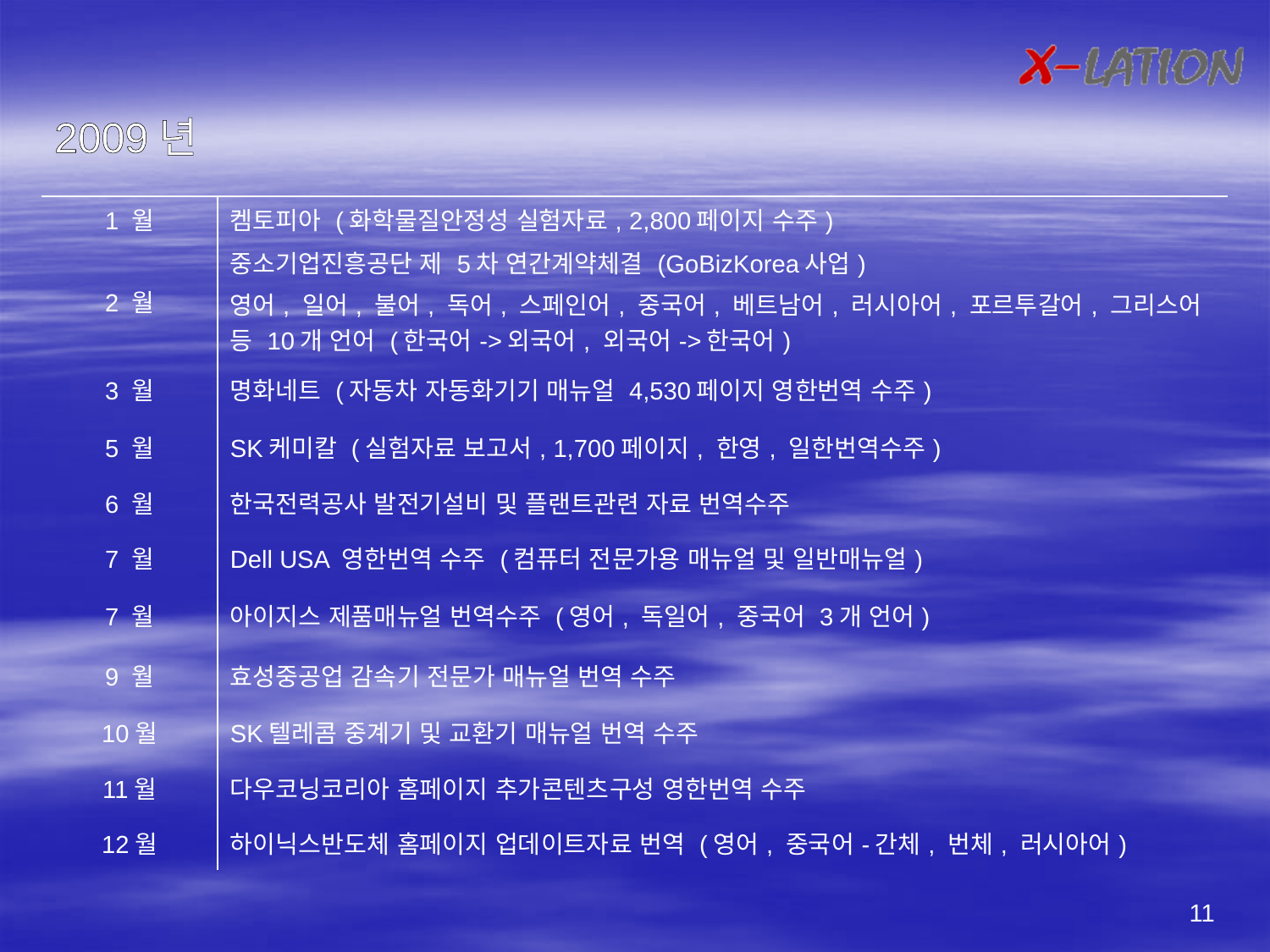

2009년
| 1 월 | 켐토피아 (화학물질안정성 실험자료, 2,800페이지 수주) |
| --- | --- |
| 2 월 | 중소기업진흥공단 제 5차 연간계약체결 (GoBizKorea사업) 영어, 일어, 불어, 독어, 스페인어, 중국어, 베트남어, 러시아어, 포르투갈어, 그리스어 등 10개 언어 (한국어->외국어, 외국어->한국어) |
| 3 월 | 명화네트 (자동차 자동화기기 매뉴얼 4,530페이지 영한번역 수주) |
| 5 월 | SK케미칼 (실험자료 보고서, 1,700페이지, 한영, 일한번역수주) |
| 6 월 | 한국전력공사 발전기설비 및 플랜트관련 자료 번역수주 |
| 7 월 | Dell USA 영한번역 수주 (컴퓨터 전문가용 매뉴얼 및 일반매뉴얼) |
| 7 월 | 아이지스 제품매뉴얼 번역수주 (영어, 독일어, 중국어 3개 언어) |
| 9 월 | 효성중공업 감속기 전문가 매뉴얼 번역 수주 |
| 10월 | SK텔레콤 중계기 및 교환기 매뉴얼 번역 수주 |
| 11월 | 다우코닝코리아 홈페이지 추가콘텐츠구성 영한번역 수주 |
| 12월 | 하이닉스반도체 홈페이지 업데이트자료 번역 (영어, 중국어-간체, 번체, 러시아어) |
11